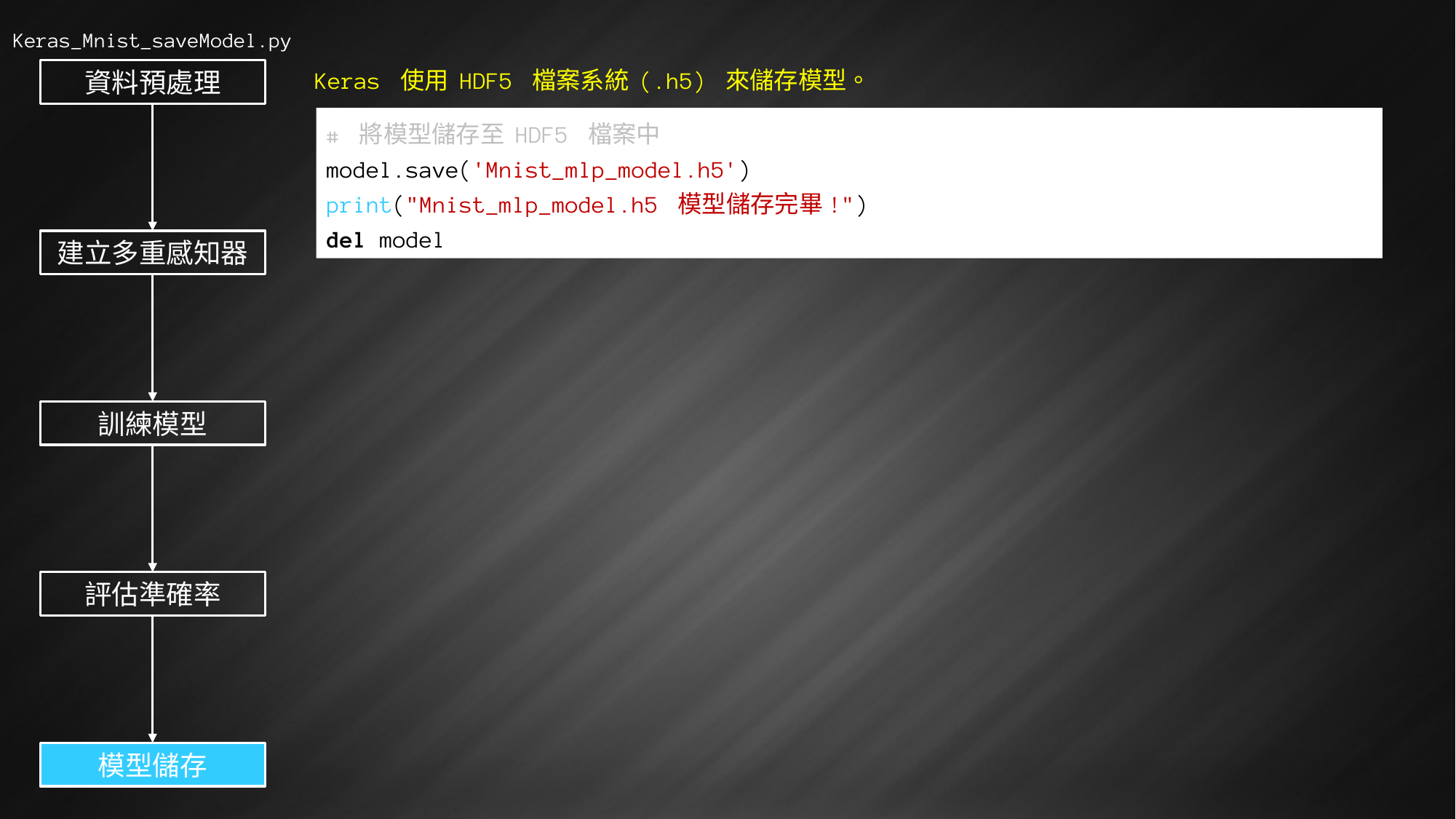

Keras_Mnist_saveModel.py
Keras 使用 HDF5 檔案系統 (.h5) 來儲存模型。
資料預處理
# 將模型儲存至 HDF5 檔案中
model.save('Mnist_mlp_model.h5')
print("Mnist_mlp_model.h5 模型儲存完畢!")
del model
建立多重感知器
訓練模型
評估準確率
模型儲存